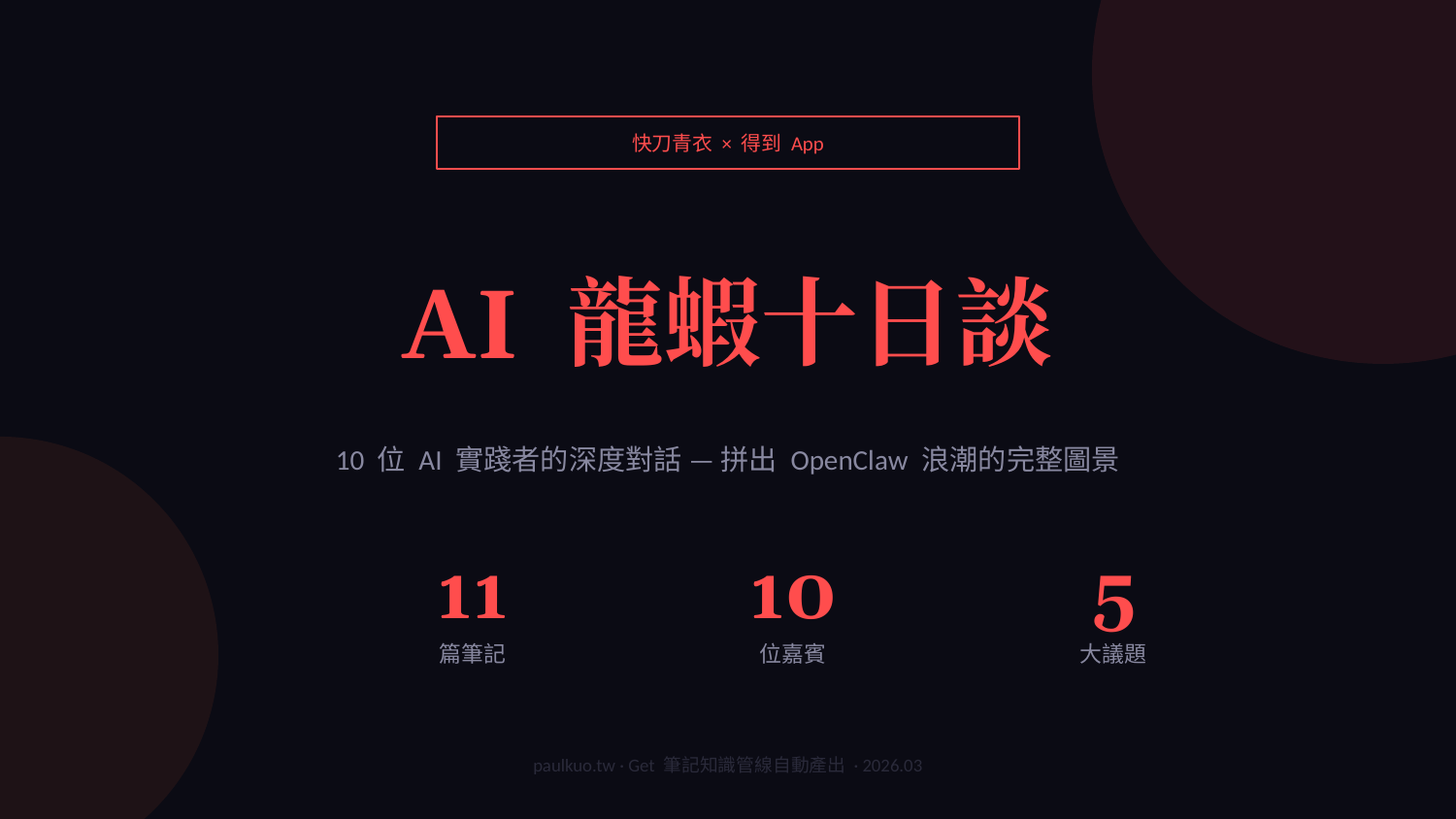

快刀青衣 × 得到 App
AI 龍蝦十日談
10 位 AI 實踐者的深度對話 — 拼出 OpenClaw 浪潮的完整圖景

11
10
5
篇筆記
位嘉賓
大議題
paulkuo.tw · Get 筆記知識管線自動產出 · 2026.03